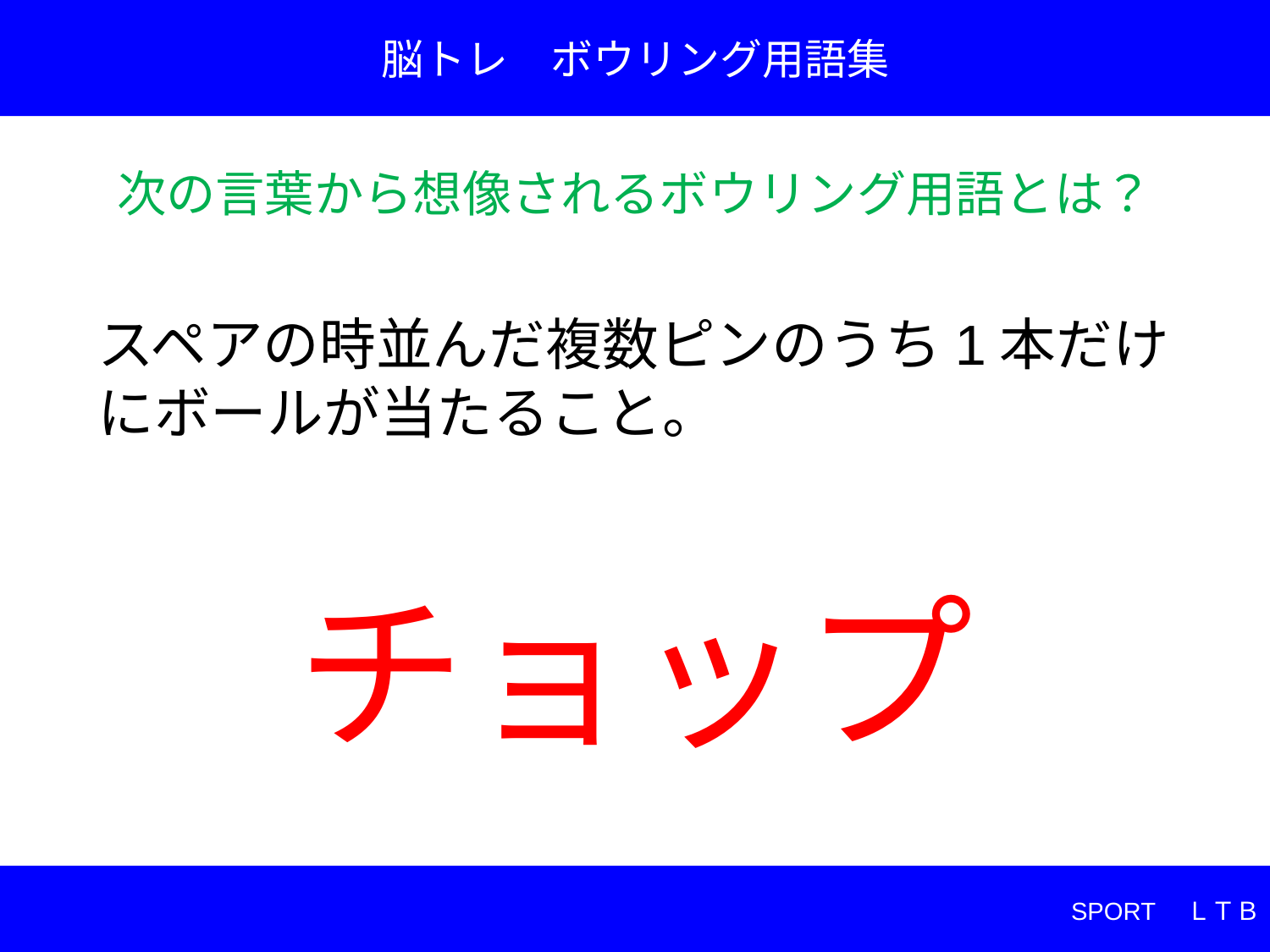

脳トレ　ボウリング用語集
次の言葉から想像されるボウリング用語とは？
スペアの時並んだ複数ピンのうち1本だけにボールが当たること。
# チョップ
SPORT　ＬＴＢ